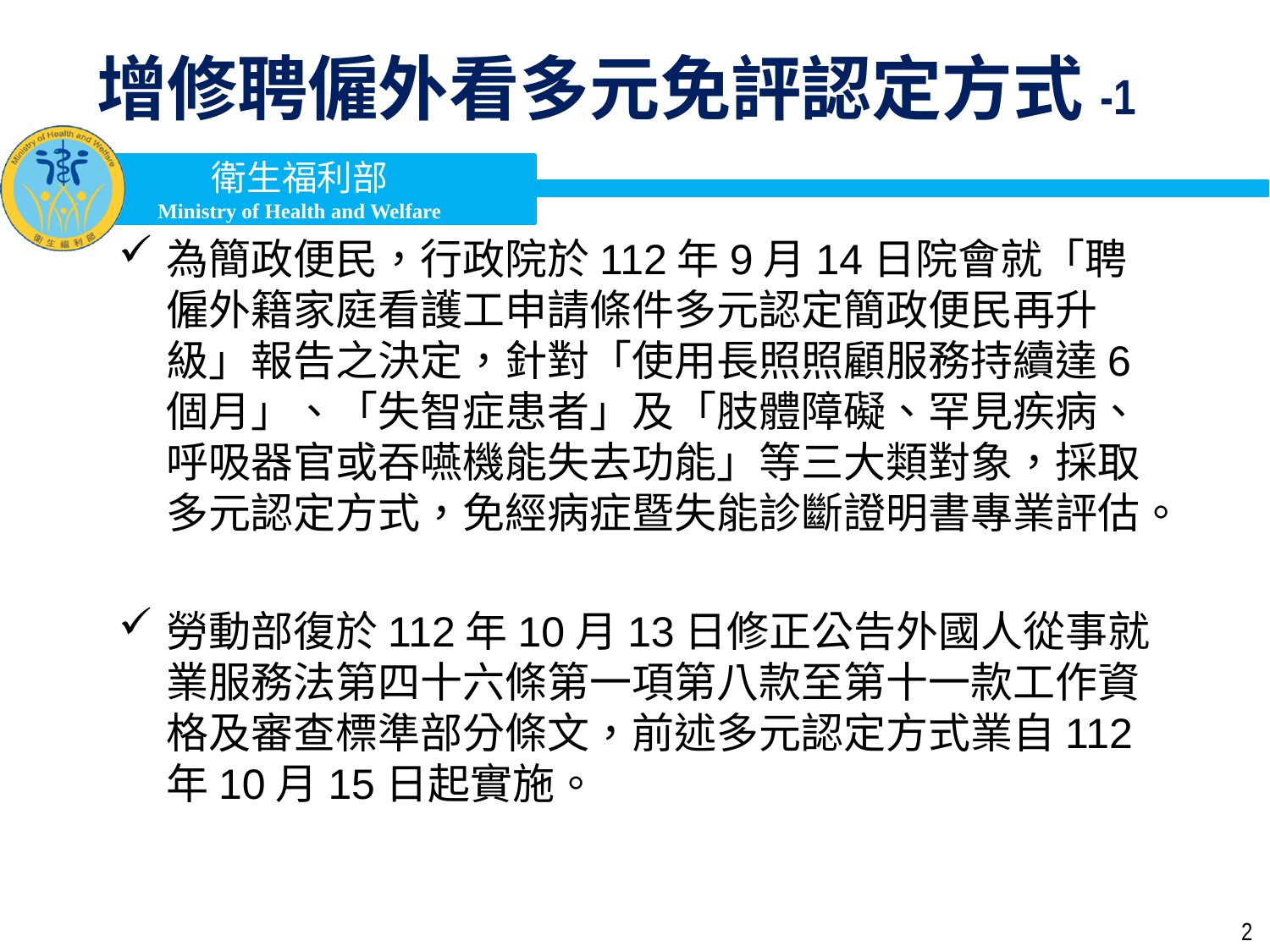

# 增修聘僱外看多元免評認定方式-1
為簡政便民，行政院於112年9月14日院會就「聘僱外籍家庭看護工申請條件多元認定簡政便民再升級」報告之決定，針對「使用長照照顧服務持續達6個月」、「失智症患者」及「肢體障礙、罕見疾病、呼吸器官或吞嚥機能失去功能」等三大類對象，採取多元認定方式，免經病症暨失能診斷證明書專業評估。

勞動部復於112年10月13日修正公告外國人從事就業服務法第四十六條第一項第八款至第十一款工作資格及審查標準部分條文，前述多元認定方式業自112年10月15日起實施。

2